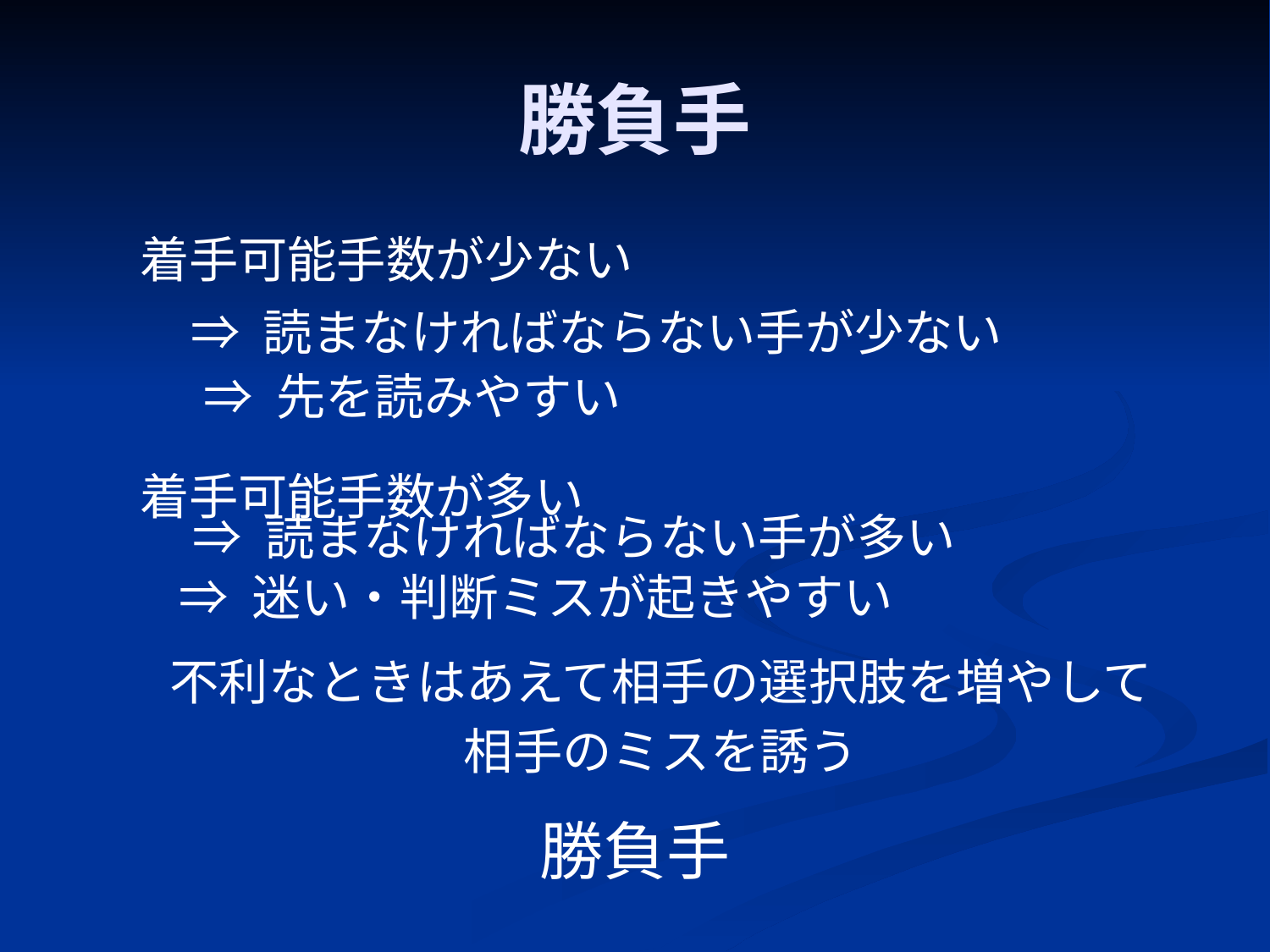

# 勝負手
着手可能手数が少ない

着手可能手数が多い

⇒ 読まなければならない手が少ない
⇒ 先を読みやすい
⇒ 読まなければならない手が多い
⇒ 迷い・判断ミスが起きやすい
不利なときはあえて相手の選択肢を増やして
相手のミスを誘う
勝負手